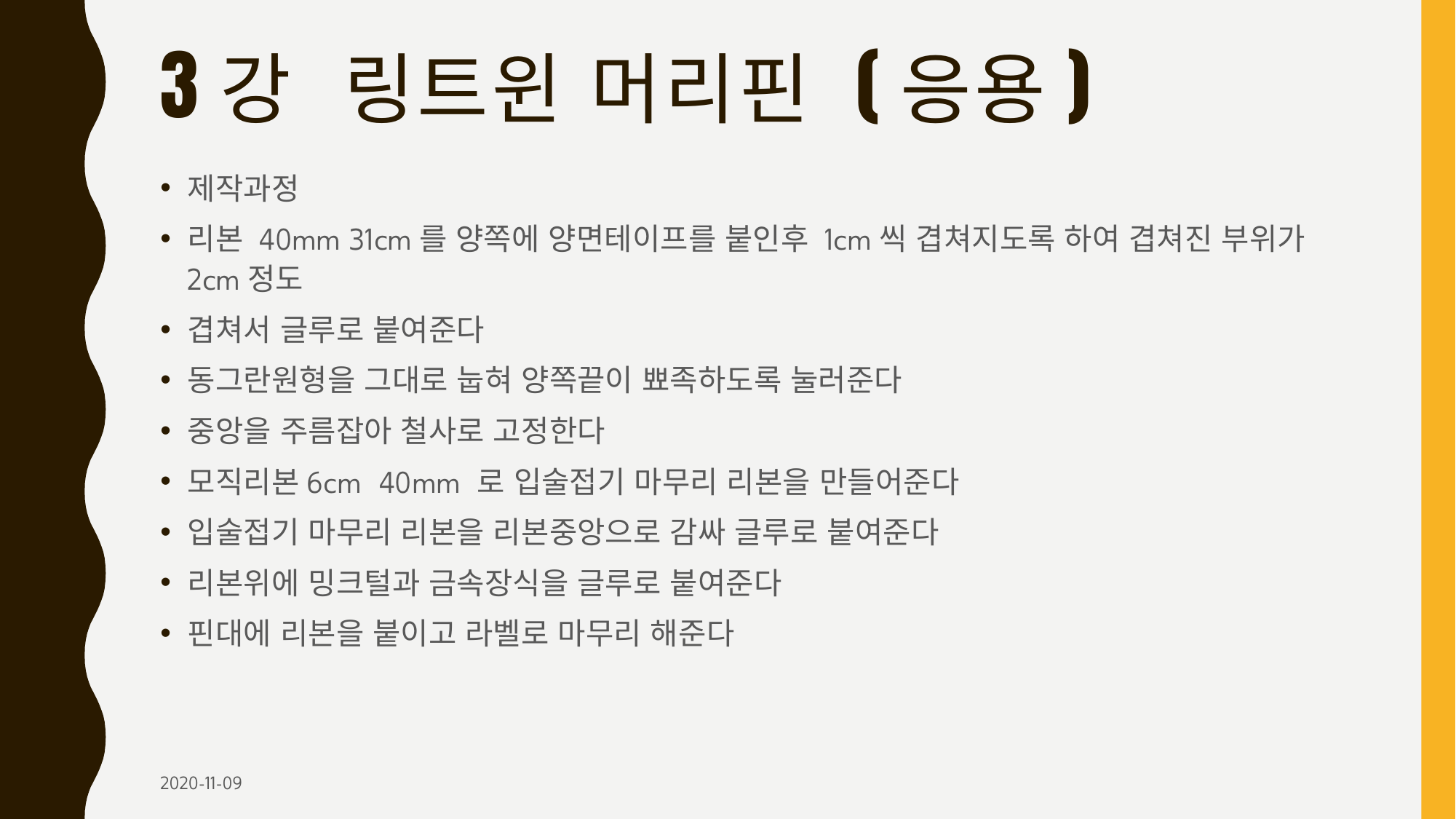

# 3강  링트윈 머리핀 (응용)
제작과정
리본 40mm 31cm를 양쪽에 양면테이프를 붙인후 1cm씩 겹쳐지도록 하여 겹쳐진 부위가 2cm정도
겹쳐서 글루로 붙여준다
동그란원형을 그대로 눕혀 양쪽끝이 뾰족하도록 눌러준다
중앙을 주름잡아 철사로 고정한다
모직리본6cm  40mm 로 입술접기 마무리 리본을 만들어준다
입술접기 마무리 리본을 리본중앙으로 감싸 글루로 붙여준다
리본위에 밍크털과 금속장식을 글루로 붙여준다
핀대에 리본을 붙이고 라벨로 마무리 해준다

2020-11-09